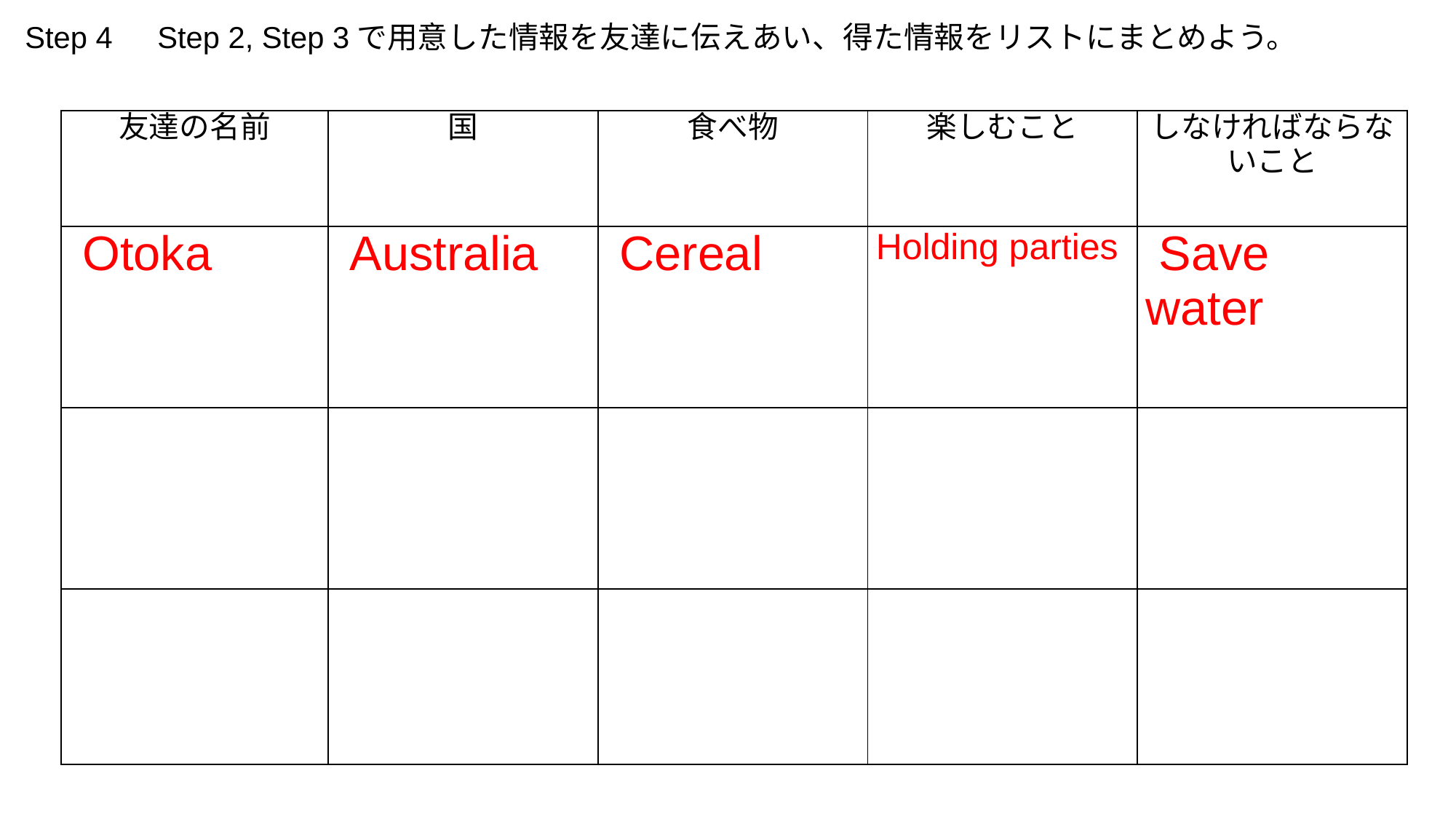

Step 4　Step 2, Step 3で用意した情報を友達に伝えあい、得た情報をリストにまとめよう。

| 友達の名前 | 国 | 食べ物 | 楽しむこと | しなければならないこと |
| --- | --- | --- | --- | --- |
| Otoka | Australia | Cereal | Holding parties | Save water |
|  |  |  |  |  |
|  |  |  |  |  |